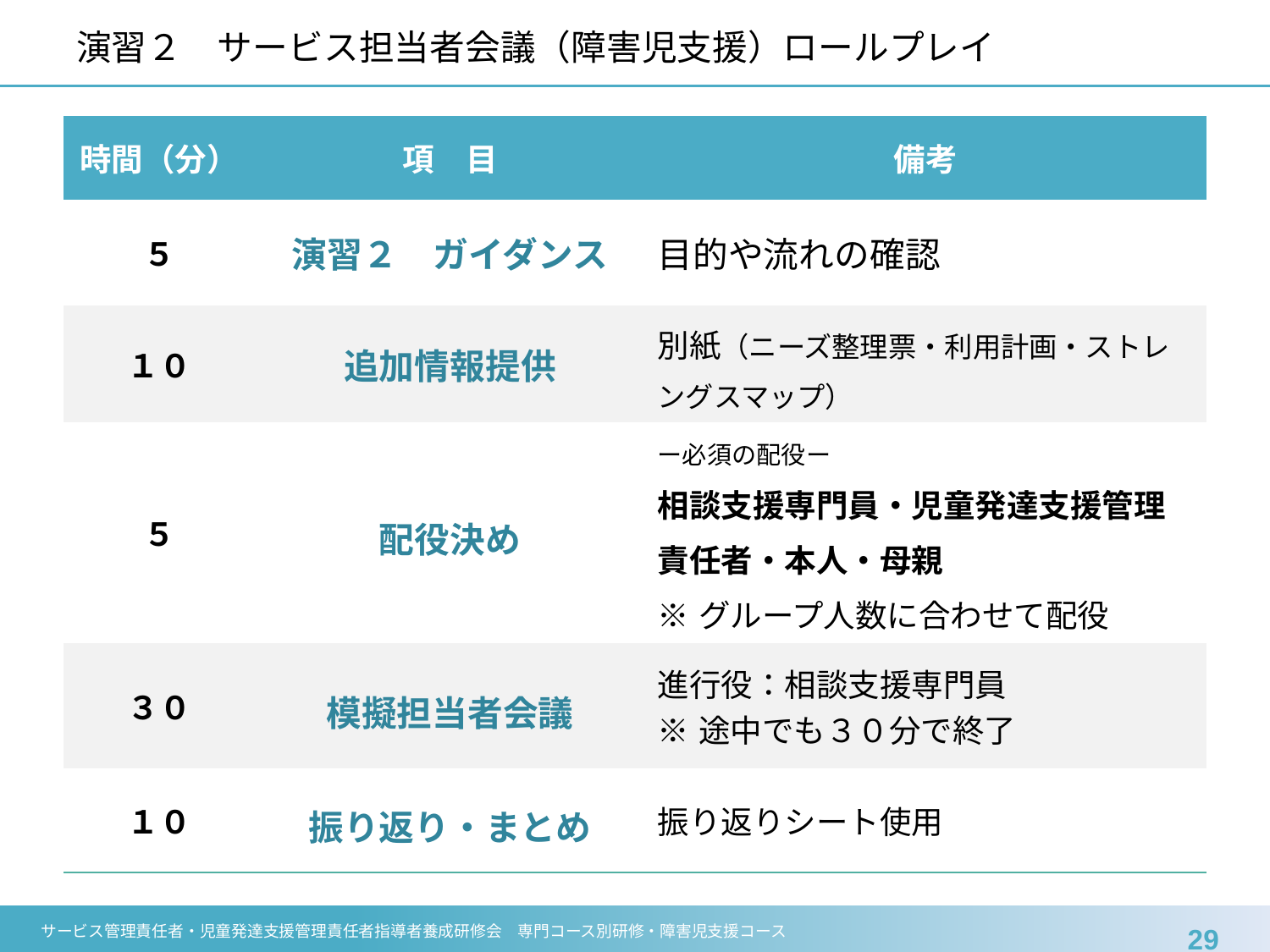

# 演習２　サービス担当者会議（障害児支援）ロールプレイ
| 時間（分） | 項　目 | 備考 |
| --- | --- | --- |
| ５ | 演習２　ガイダンス | 目的や流れの確認 |
| １０ | 追加情報提供 | 別紙（ニーズ整理票・利用計画・ストレングスマップ） |
| ５ | 配役決め | ー必須の配役ー 相談支援専門員・児童発達支援管理責任者・本人・母親 ※グループ人数に合わせて配役 |
| ３０ | 模擬担当者会議 | 進行役：相談支援専門員 ※途中でも３０分で終了 |
| １０ | 振り返り・まとめ | 振り返りシート使用 |